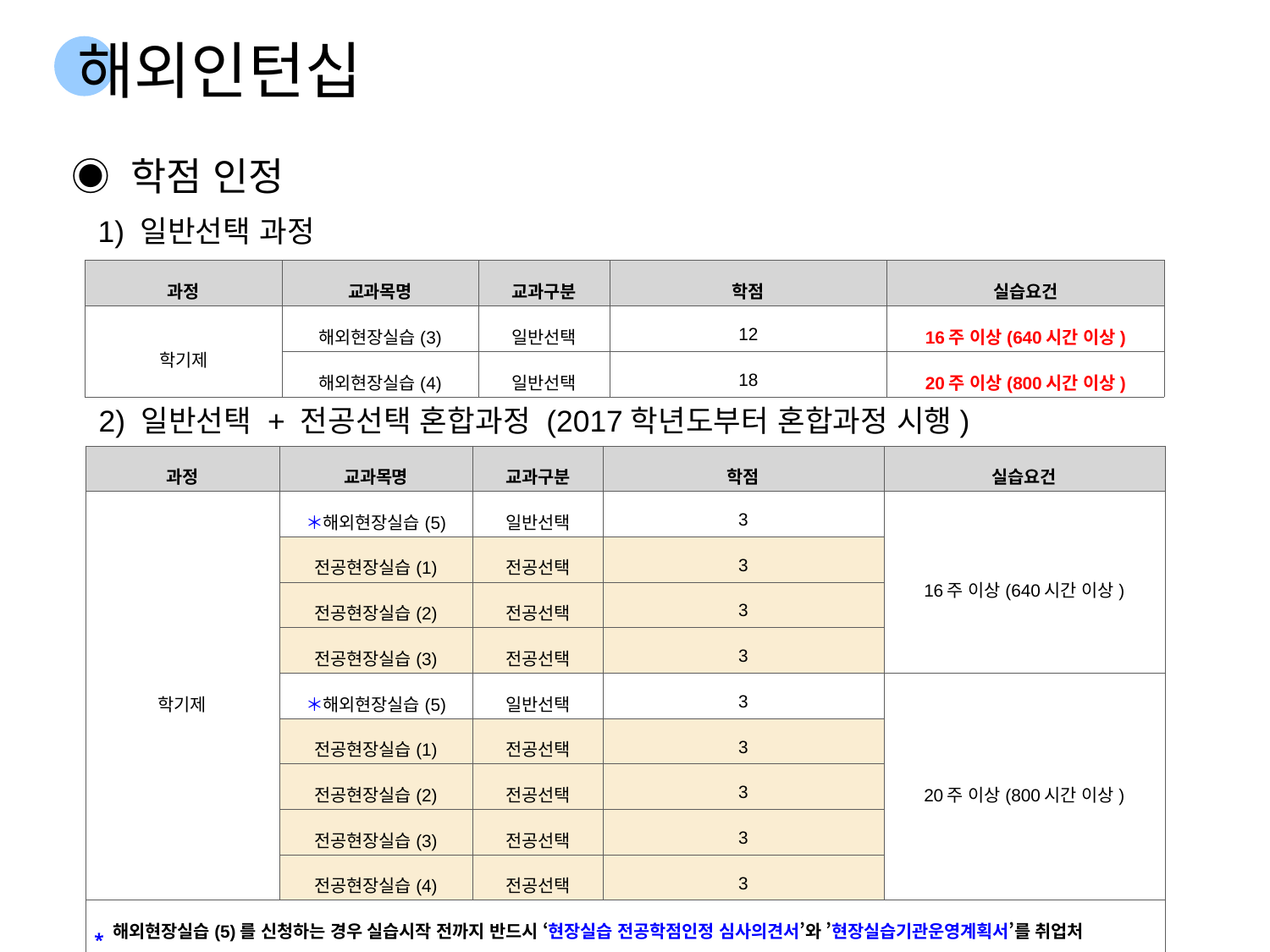

해외인턴십
◉ 학점 인정
1) 일반선택 과정
| 과정 | 교과목명 | 교과구분 | 학점 | 실습요건 |
| --- | --- | --- | --- | --- |
| 학기제 | 해외현장실습(3) | 일반선택 | 12 | 16주 이상(640시간 이상) |
|  | 해외현장실습(4) | 일반선택 | 18 | 20주 이상(800시간 이상) |
2) 일반선택 + 전공선택 혼합과정 (2017학년도부터 혼합과정 시행)
| 과정 | 교과목명 | 교과구분 | 학점 | 실습요건 |
| --- | --- | --- | --- | --- |
| 학기제 | ＊해외현장실습(5) | 일반선택 | 3 | 16주 이상(640시간 이상) |
|  | 전공현장실습(1) | 전공선택 | 3 |  |
|  | 전공현장실습(2) | 전공선택 | 3 |  |
|  | 전공현장실습(3) | 전공선택 | 3 |  |
|  | ＊해외현장실습(5) | 일반선택 | 3 | 20주 이상(800시간 이상) |
|  | 전공현장실습(1) | 전공선택 | 3 |  |
|  | 전공현장실습(2) | 전공선택 | 3 |  |
|  | 전공현장실습(3) | 전공선택 | 3 |  |
|  | 전공현장실습(4) | 전공선택 | 3 |  |
| ⁎ 해외현장실습(5)를 신청하는 경우 실습시작 전까지 반드시 ‘현장실습 전공학점인정 심사의견서’와 ’현장실습기관운영계획서’를 취업처 현장실습지원센터로 제출하여야 함. |  |  |  |  |